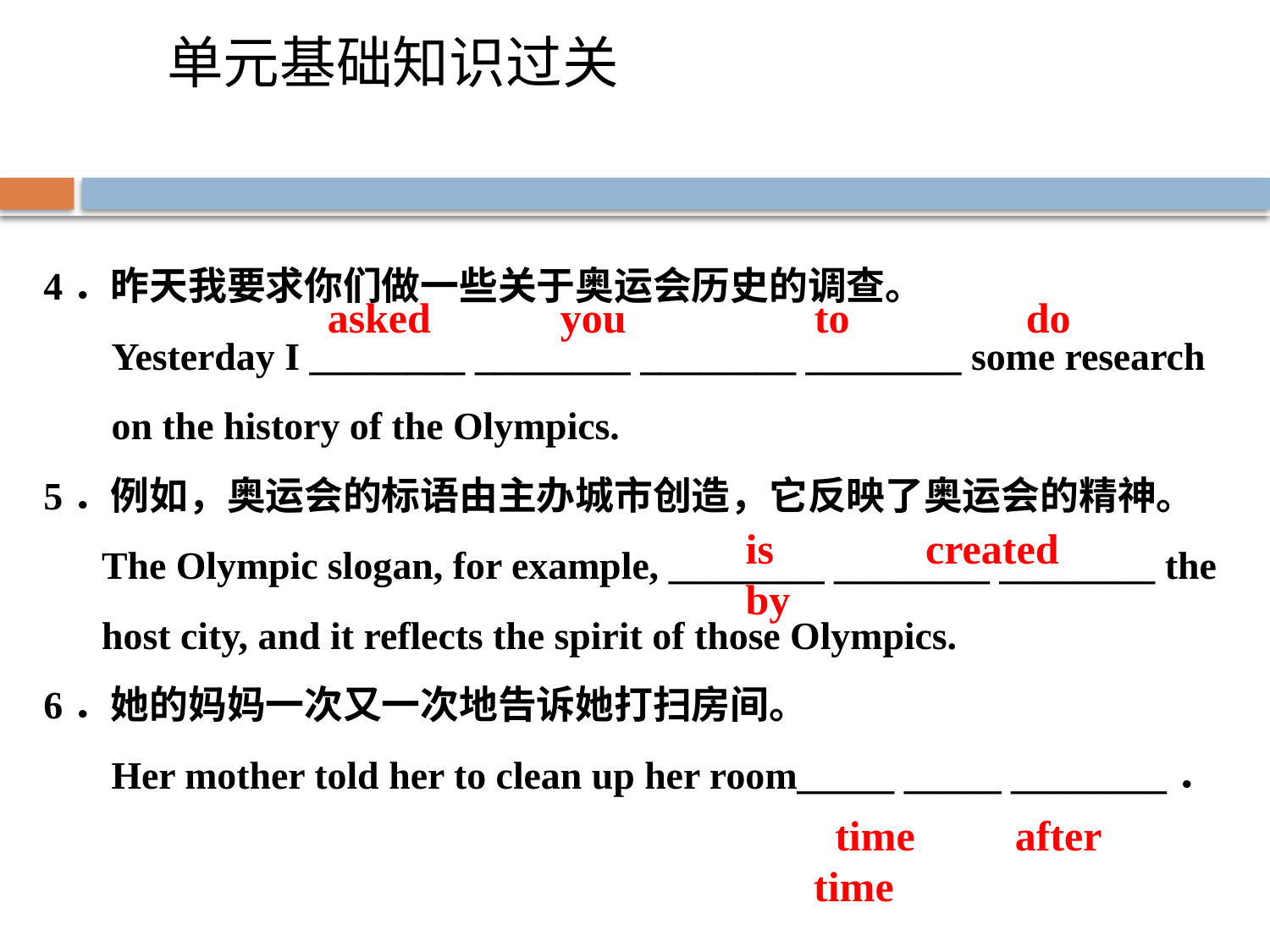

单元基础知识过关
4．昨天我要求你们做一些关于奥运会历史的调查。
       Yesterday I ________ ________ ________ ________ some research
       on the history of the Olympics.
5．例如，奥运会的标语由主办城市创造，它反映了奥运会的精神。
      The Olympic slogan, for example, ________ ________ ________ the
      host city, and it reflects the spirit of those Olympics.
6．她的妈妈一次又一次地告诉她打扫房间。
       Her mother told her to clean up her room_____ _____ ________．
  asked 	you 		to 	        do
is 	     created 	        by
  time 	       after       time